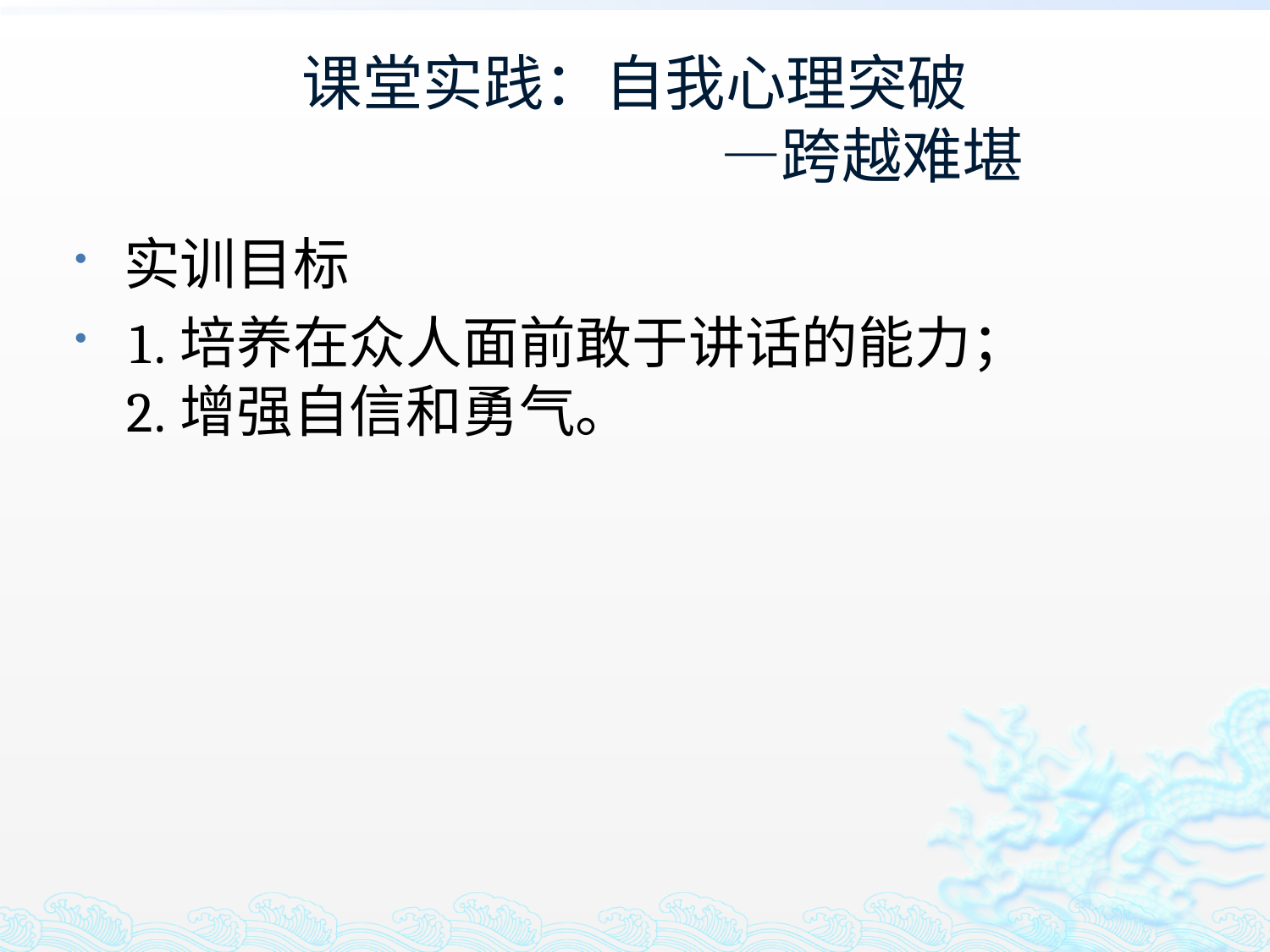

# 课堂实践：自我心理突破 —跨越难堪
实训目标
1.培养在众人面前敢于讲话的能力；
2.增强自信和勇气。